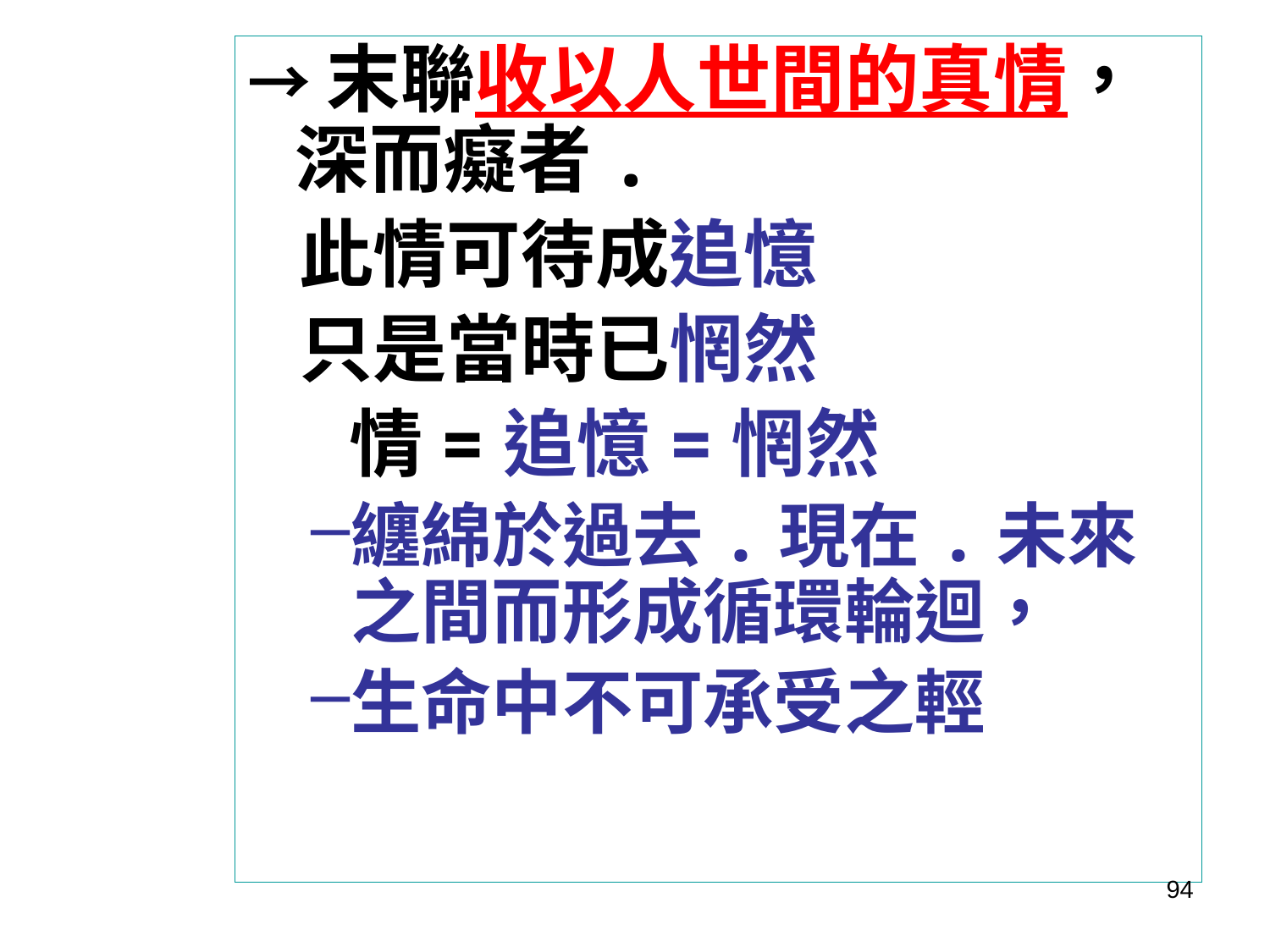

→末聯收以人世間的真情，深而癡者.
  此情可待成追憶
  只是當時已惘然
     情=追憶=惘然
纏綿於過去.現在.未來 之間而形成循環輪迴，
生命中不可承受之輕

94